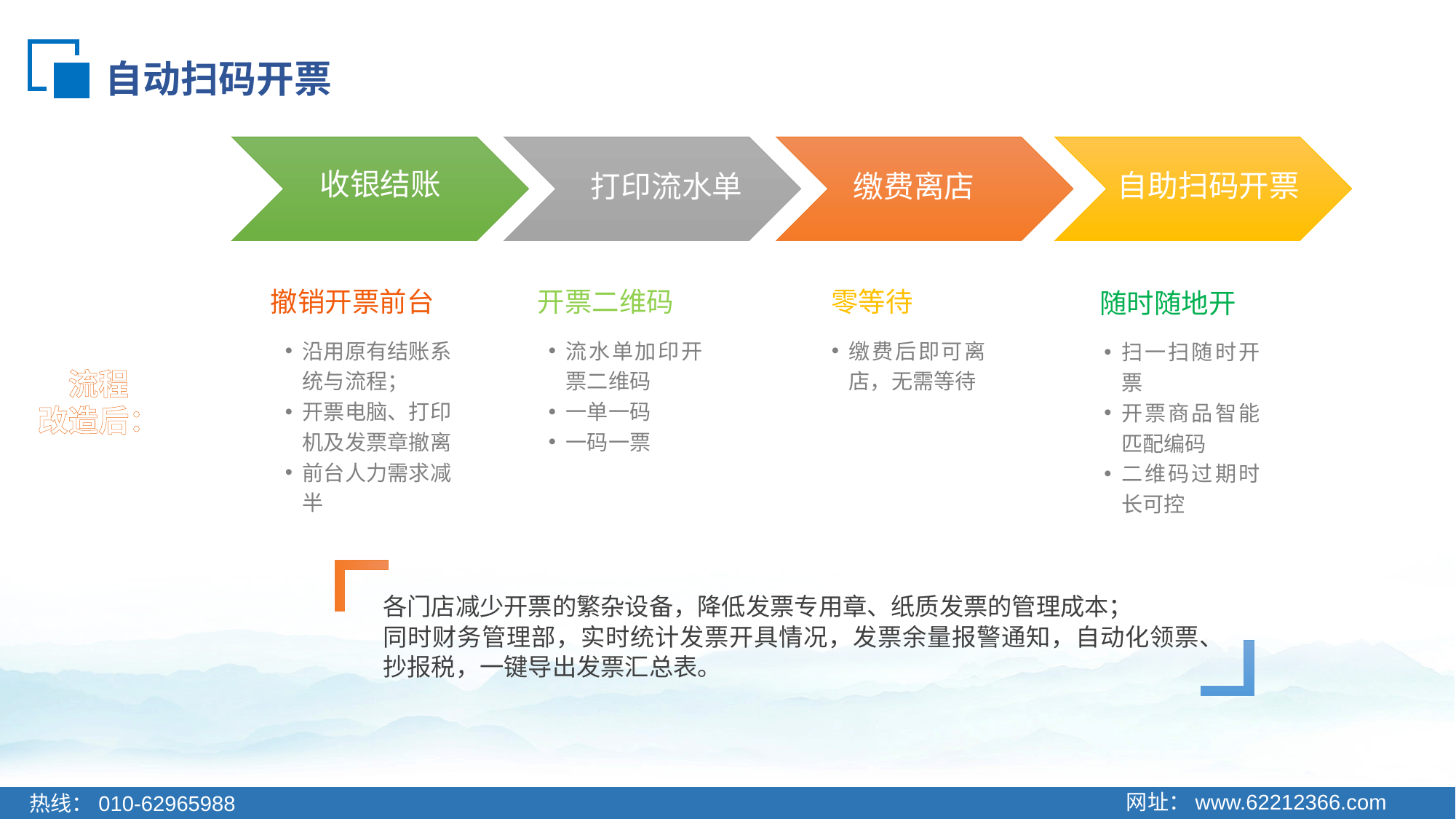

# 自动扫码开票

收银结账
自助扫码开票
打印流水单
缴费离店
撤销开票前台
开票二维码
零等待
随时随地开
沿用原有结账系统与流程；
开票电脑、打印机及发票章撤离
前台人力需求减半
流水单加印开票二维码
一单一码
一码一票

缴费后即可离店，无需等待
扫一扫随时开票
开票商品智能匹配编码
二维码过期时长可控

各门店减少开票的繁杂设备，降低发票专用章、纸质发票的管理成本；
同时财务管理部，实时统计发票开具情况，发票余量报警通知，自动化领票、抄报税，一键导出发票汇总表。

流程
改造后：
网址：www.62212366.com
热线：010-62965988
网址：www.62212366.com

热线：010-62965988